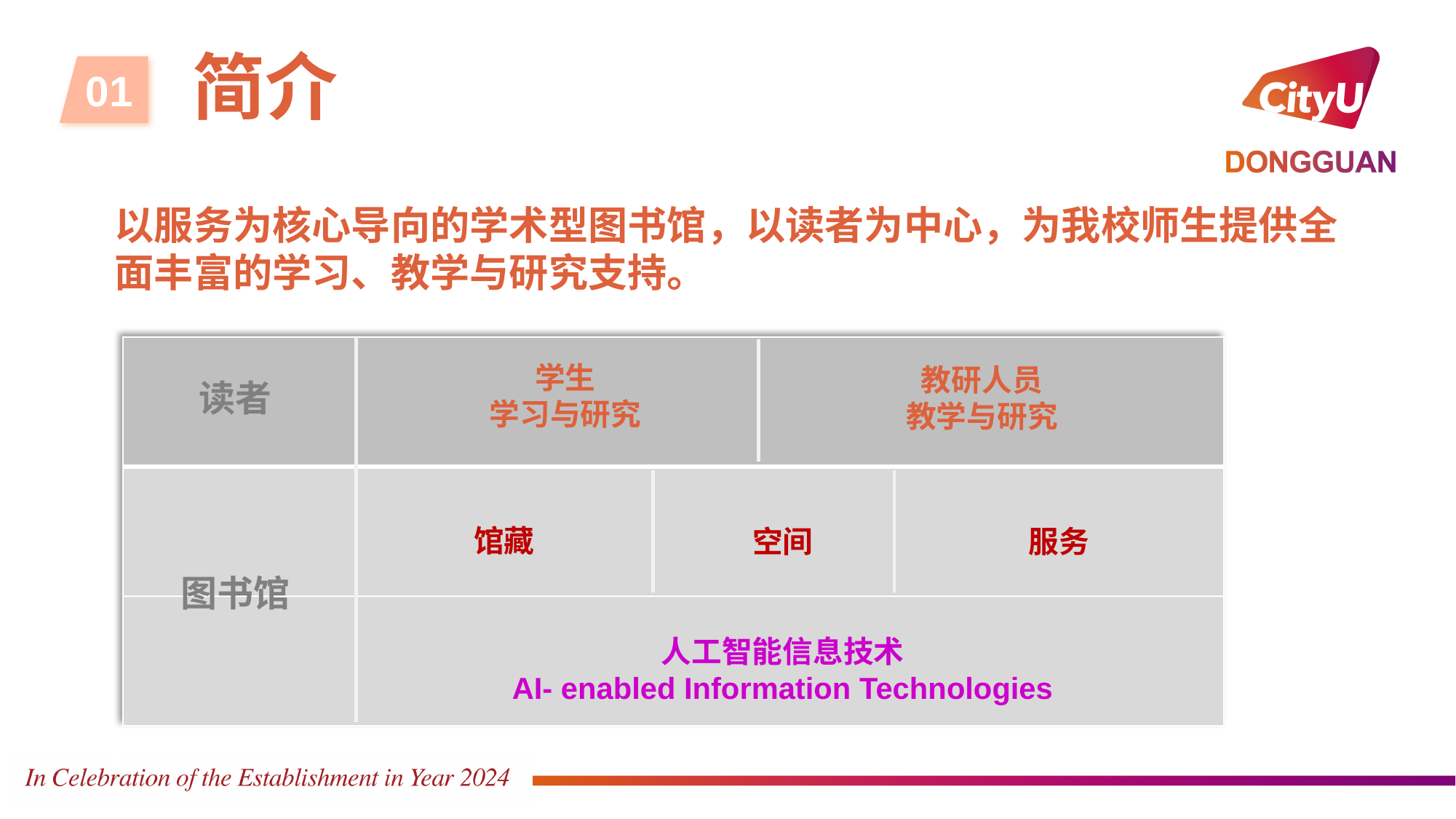

# 简介
01
以服务为核心导向的学术型图书馆，以读者为中心，为我校师生提供全面丰富的学习、教学与研究支持。
|  |
| --- |
|  |
|  |
学生
学习与研究
教研人员
教学与研究
读者
馆藏
服务
空间
图书馆
人工智能信息技术
AI- enabled Information Technologies